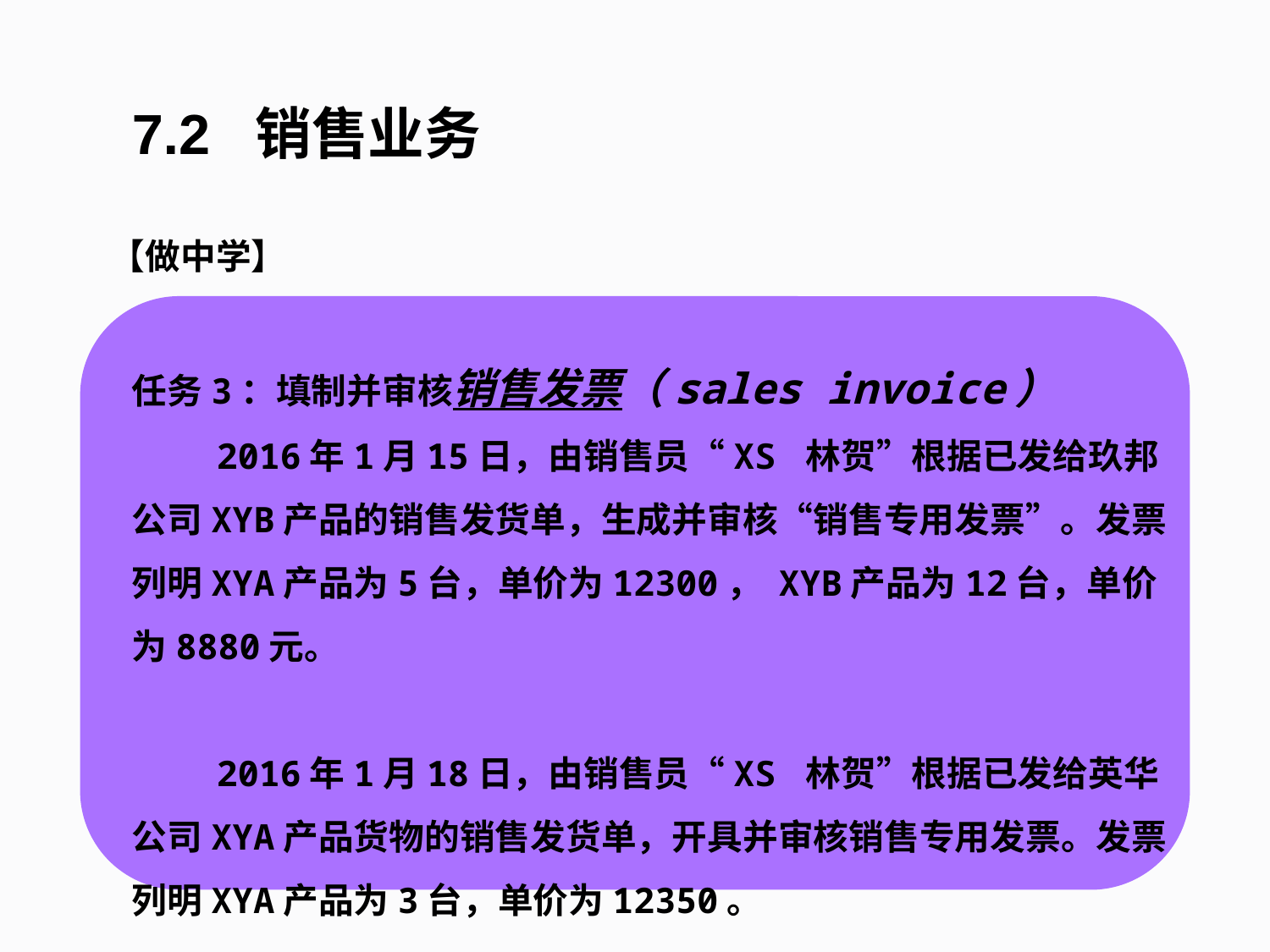

7.2  销售业务
【做中学】

任务3：填制并审核销售发票（sales invoice）
    2016年1月15日，由销售员“XS 林贺”根据已发给玖邦公司XYB产品的销售发货单，生成并审核“销售专用发票”。发票列明XYA产品为5台，单价为12300， XYB产品为12台，单价为8880元。

    2016年1月18日，由销售员“XS 林贺”根据已发给英华公司XYA产品货物的销售发货单，开具并审核销售专用发票。发票列明XYA产品为3台，单价为12350。